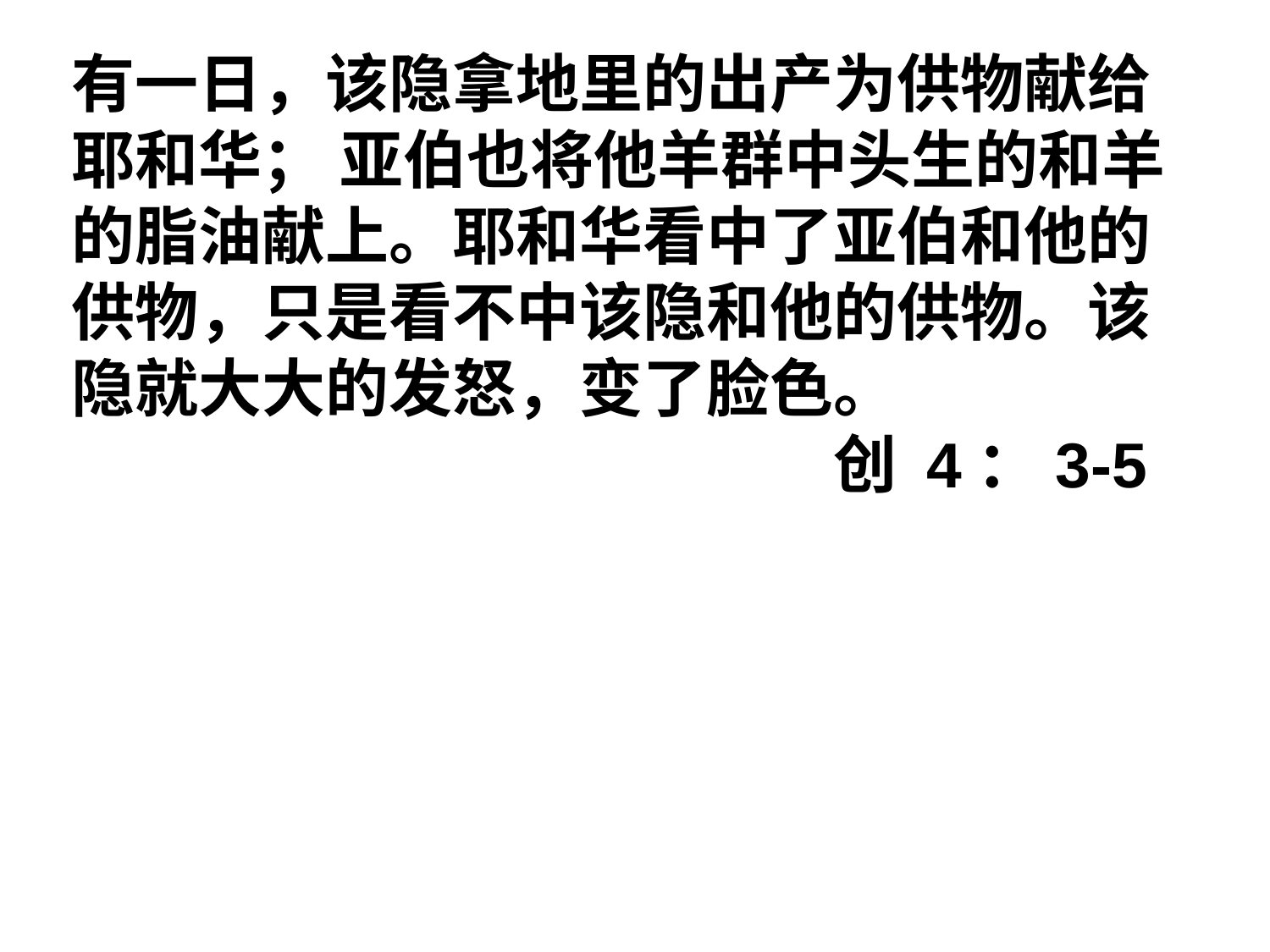

有一日，该隐拿地里的出产为供物献给耶和华； 亚伯也将他羊群中头生的和羊的脂油献上。耶和华看中了亚伯和他的供物，只是看不中该隐和他的供物。该隐就大大的发怒，变了脸色。								创 4：3-5